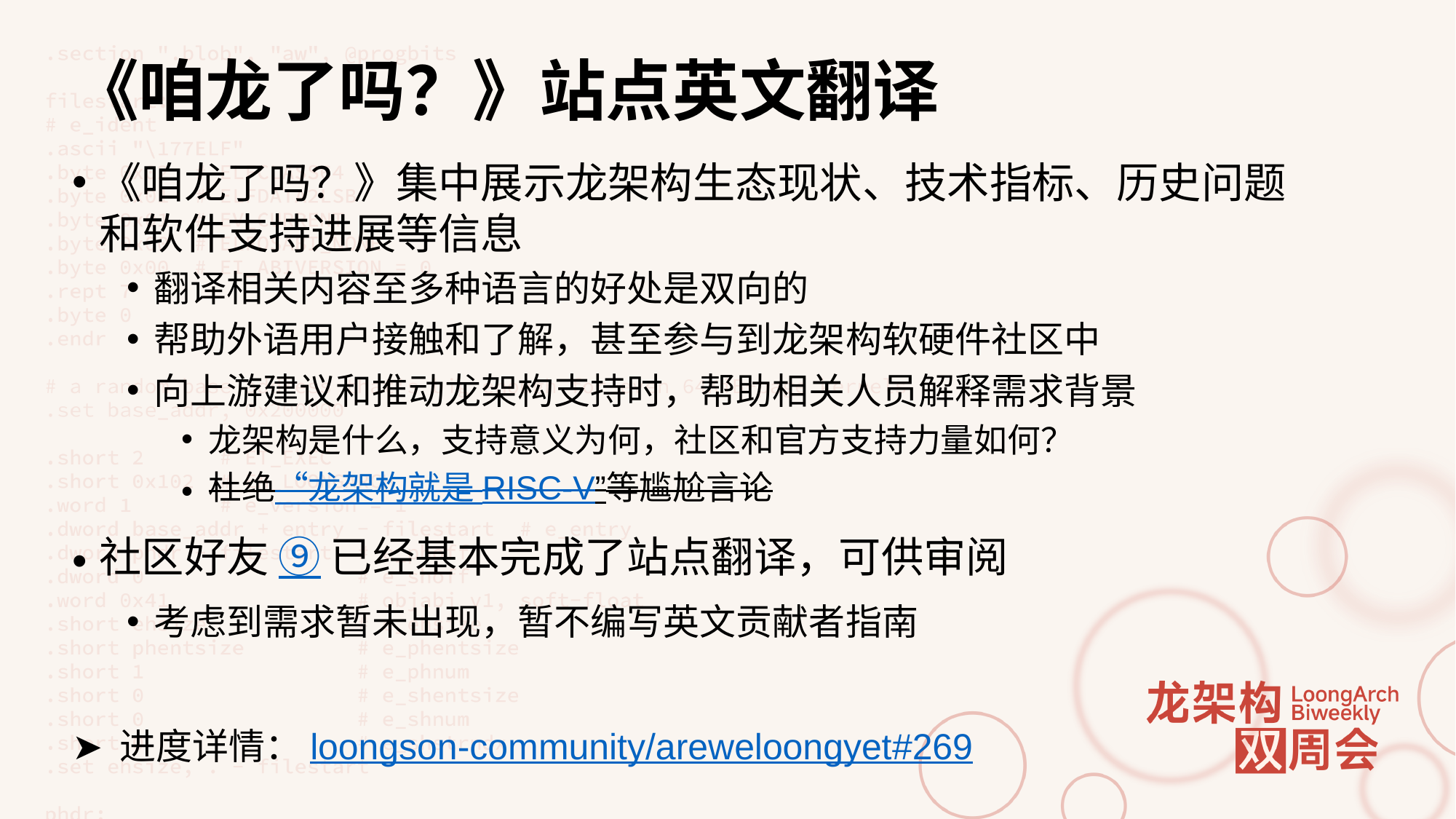

# 《咱龙了吗？》站点英文翻译
《咱龙了吗？》集中展示龙架构生态现状、技术指标、历史问题
和软件支持进展等信息
翻译相关内容至多种语言的好处是双向的
帮助外语用户接触和了解，甚至参与到龙架构软硬件社区中
向上游建议和推动龙架构支持时，帮助相关人员解释需求背景
龙架构是什么，支持意义为何，社区和官方支持力量如何？
杜绝“龙架构就是 RISC-V”等尴尬言论
社区好友 ⑨ 已经基本完成了站点翻译，可供审阅
考虑到需求暂未出现，暂不编写英文贡献者指南

➤ 进度详情：loongson-community/areweloongyet#269